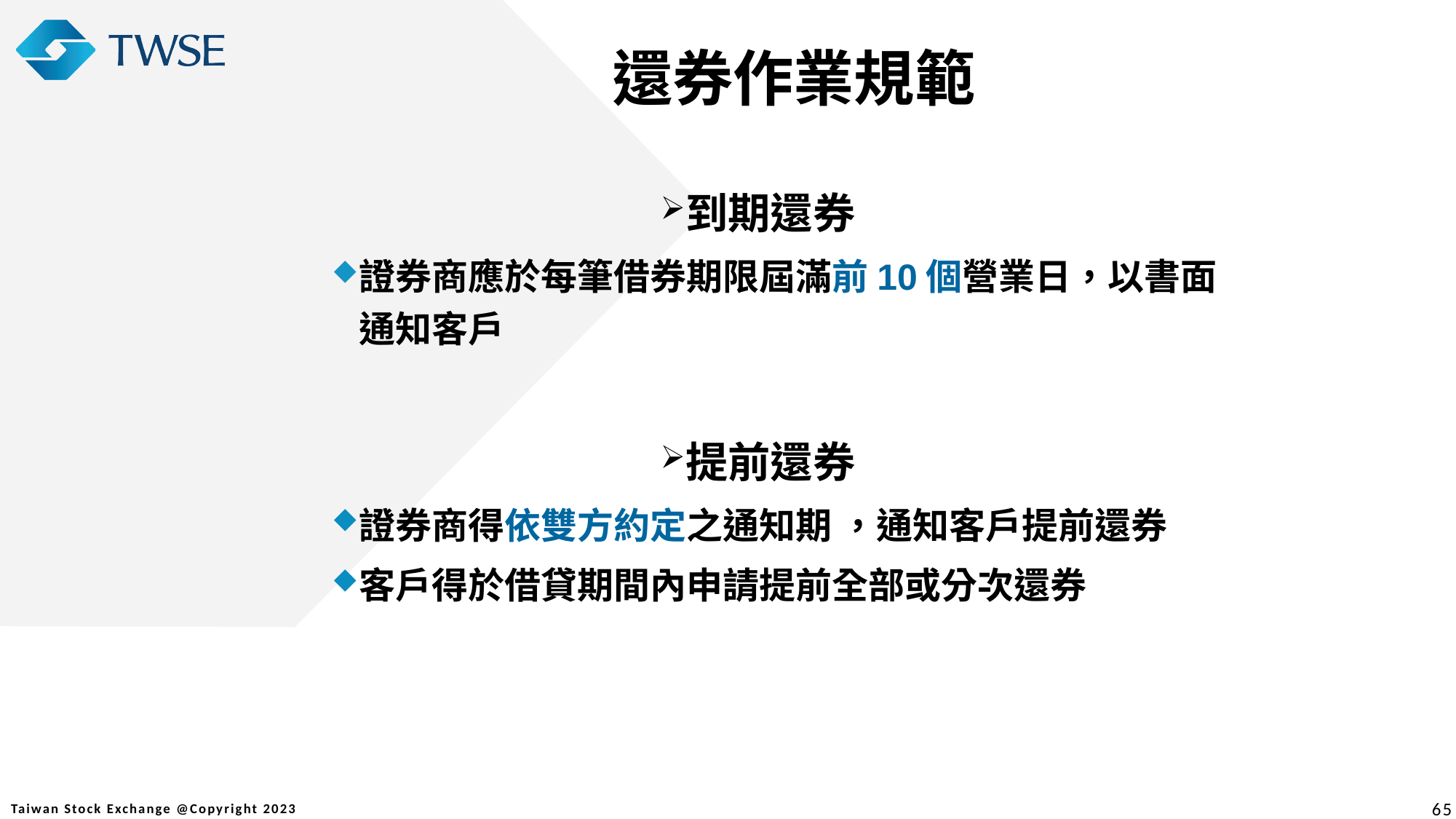

還券作業規範
到期還券
證券商應於每筆借券期限屆滿前10個營業日，以書面通知客戶

提前還券
證券商得依雙方約定之通知期 ，通知客戶提前還券
客戶得於借貸期間內申請提前全部或分次還券

65